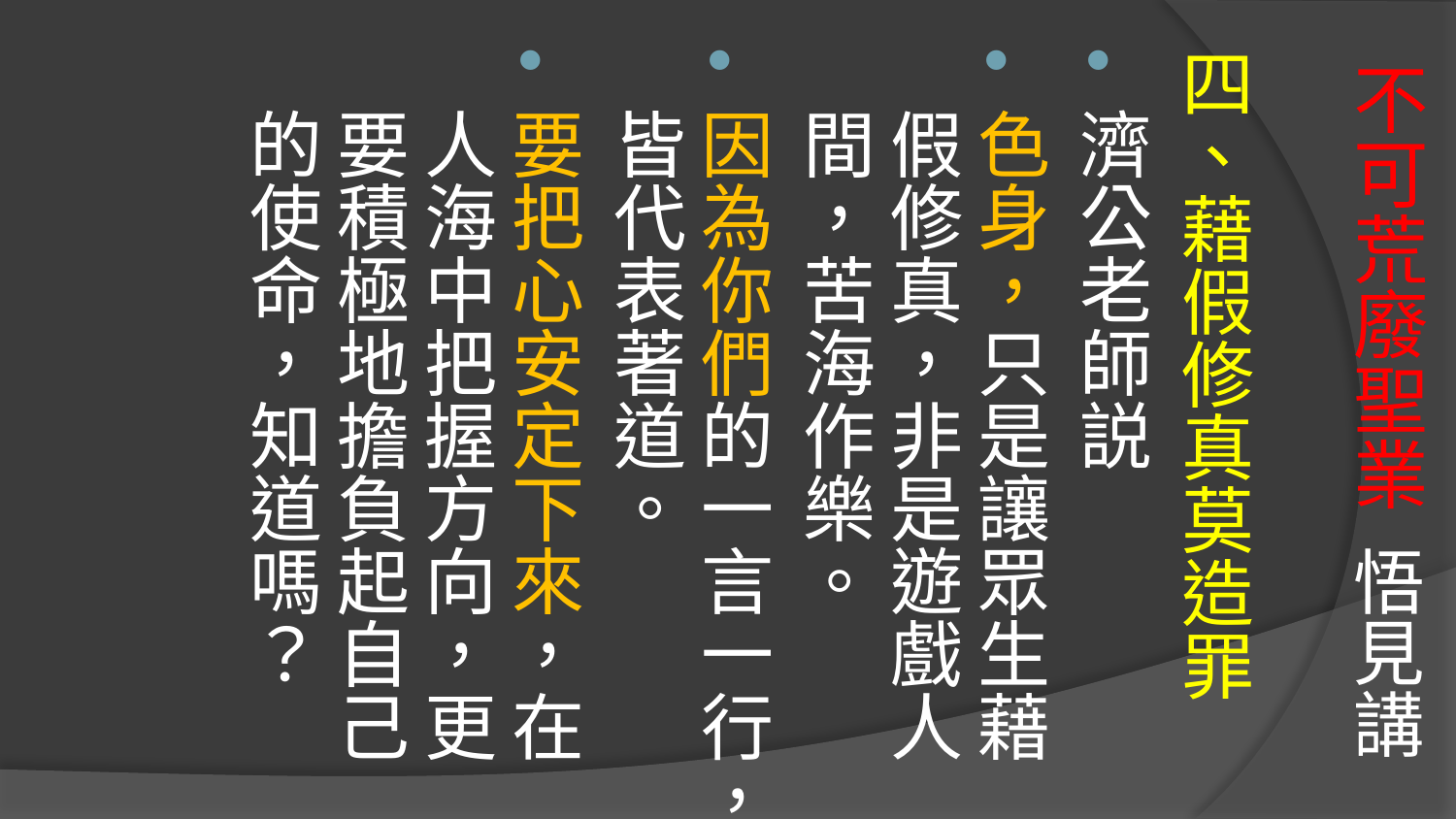

# 不可荒廢聖業  悟見講
四、藉假修真莫造罪
濟公老師説
色身，只是讓眾生藉假修真，非是遊戲人間，苦海作樂。
因為你們的一言一行，皆代表著道。
要把心安定下來，在人海中把握方向，更要積極地擔負起自己的使命，知道嗎？